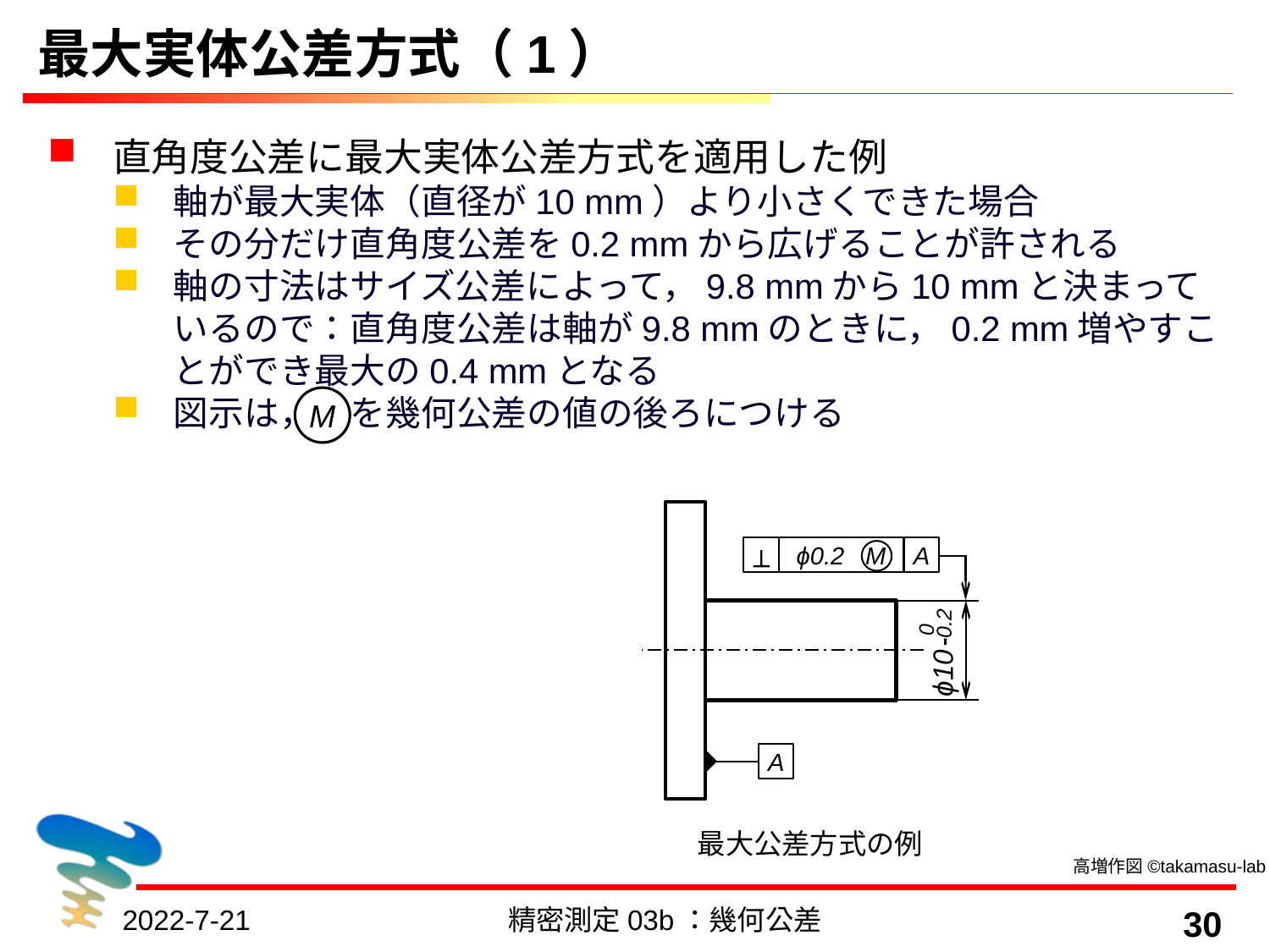

# 最大実体公差方式（1）
直角度公差に最大実体公差方式を適用した例
軸が最大実体（直径が10 mm）より小さくできた場合
その分だけ直角度公差を0.2 mmから広げることが許される
軸の寸法はサイズ公差によって，9.8 mmから10 mmと決まっているので：直角度公差は軸が9.8 mmのときに，0.2 mm増やすことができ最大の0.4 mmとなる
図示は，　を幾何公差の値の後ろにつける
M
⊥
ϕ0.2   M
A

 0
  −0.2
ϕ10

A
最大公差方式の例
高増作図©takamasu-lab
2022-7-21
精密測定03b：幾何公差
30